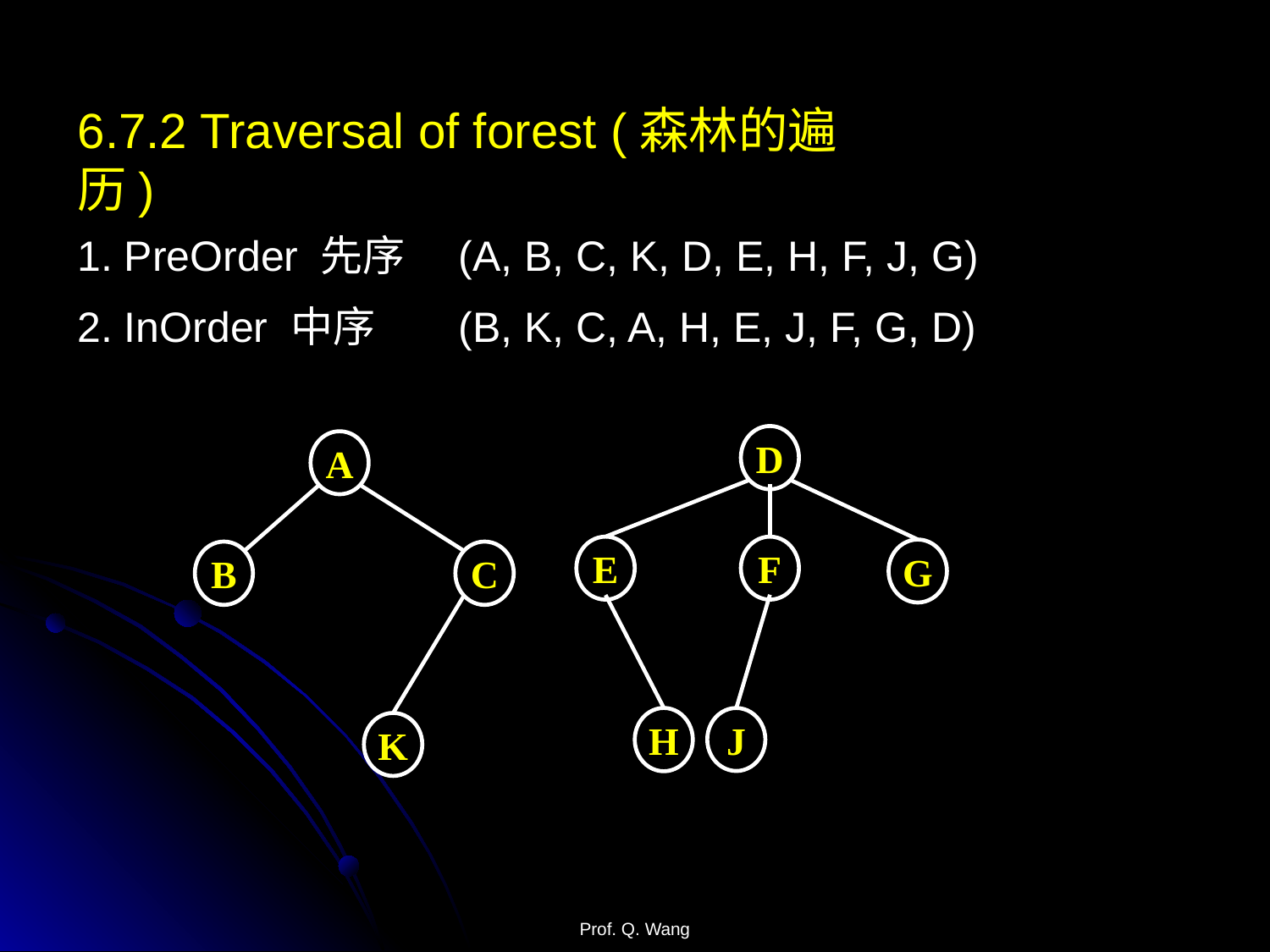

6.7.2 Traversal of forest (森林的遍历)
1. PreOrder 先序 	(A, B, C, K, D, E, H, F, J, G)
2. InOrder 中序  	(B, K, C, A, H, E, J, F, G, D)
D
A
E
F
G
B
C
H
J
K

Prof. Q. Wang